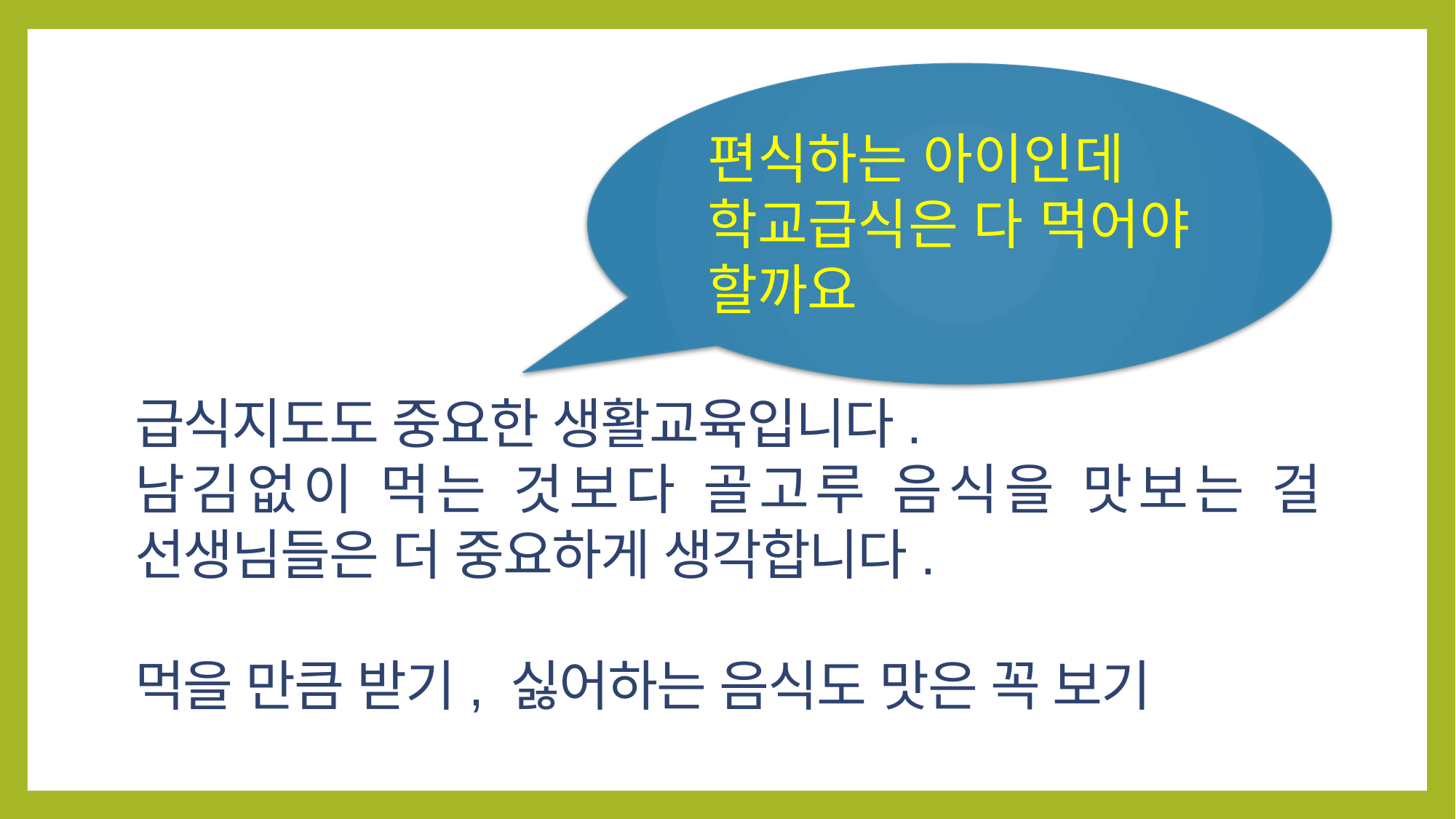

편식하는 아이인데 학교급식은 다 먹어야 할까요
급식지도도 중요한 생활교육입니다.
남김없이 먹는 것보다 골고루 음식을 맛보는 걸 선생님들은 더 중요하게 생각합니다.

먹을 만큼 받기, 싫어하는 음식도 맛은 꼭 보기